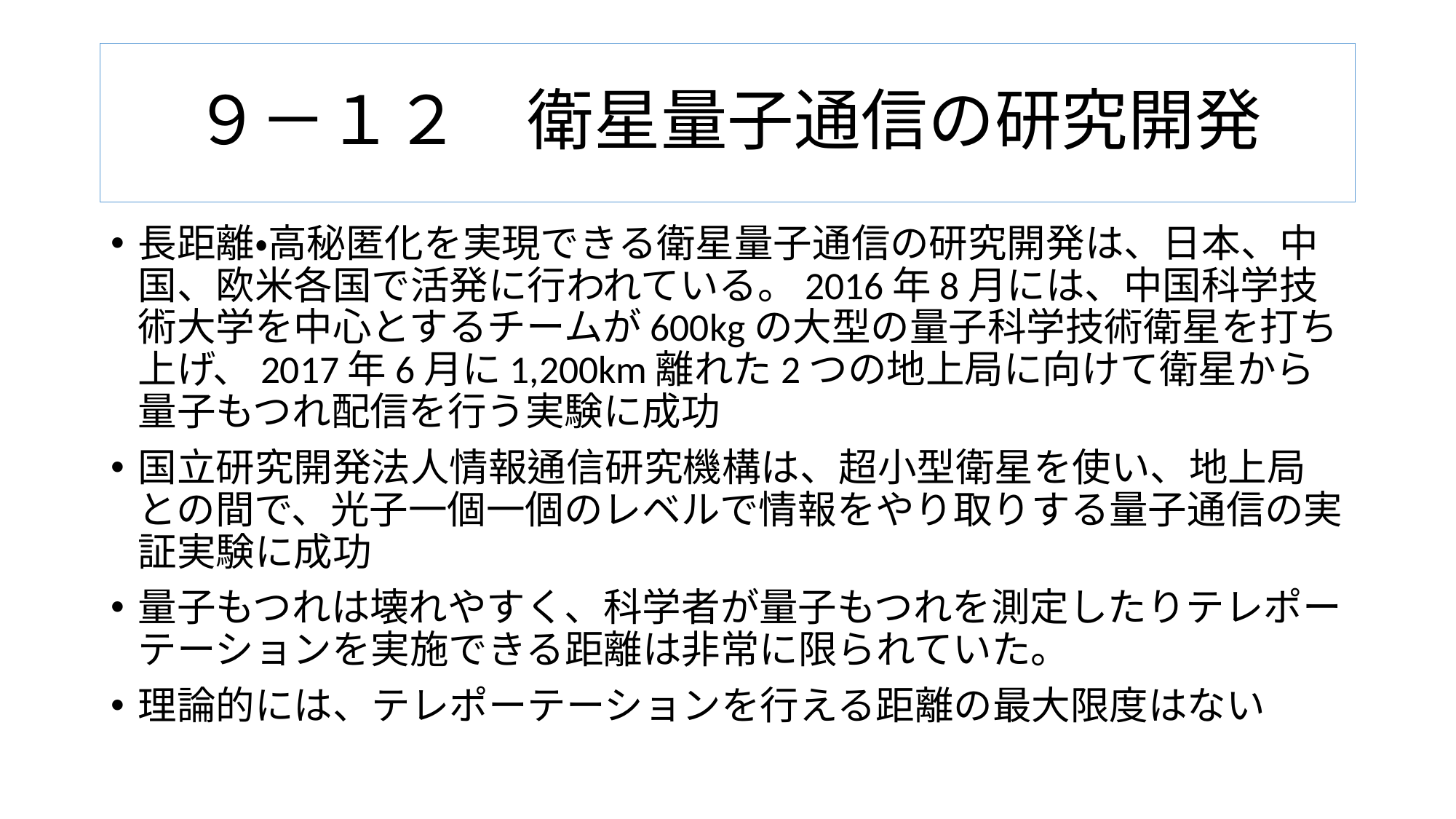

# ９－１２　衛星量子通信の研究開発
長距離・高秘匿化を実現できる衛星量子通信の研究開発は、日本、中国、欧米各国で活発に行われている。2016年8月には、中国科学技術大学を中心とするチームが600kgの大型の量子科学技術衛星を打ち上げ、2017年6月に1,200km離れた2つの地上局に向けて衛星から量子もつれ配信を行う実験に成功
国立研究開発法人情報通信研究機構は、超小型衛星を使い、地上局との間で、光子一個一個のレベルで情報をやり取りする量子通信の実証実験に成功
量子もつれは壊れやすく、科学者が量子もつれを測定したりテレポーテーションを実施できる距離は非常に限られていた。
理論的には、テレポーテーションを行える距離の最大限度はない